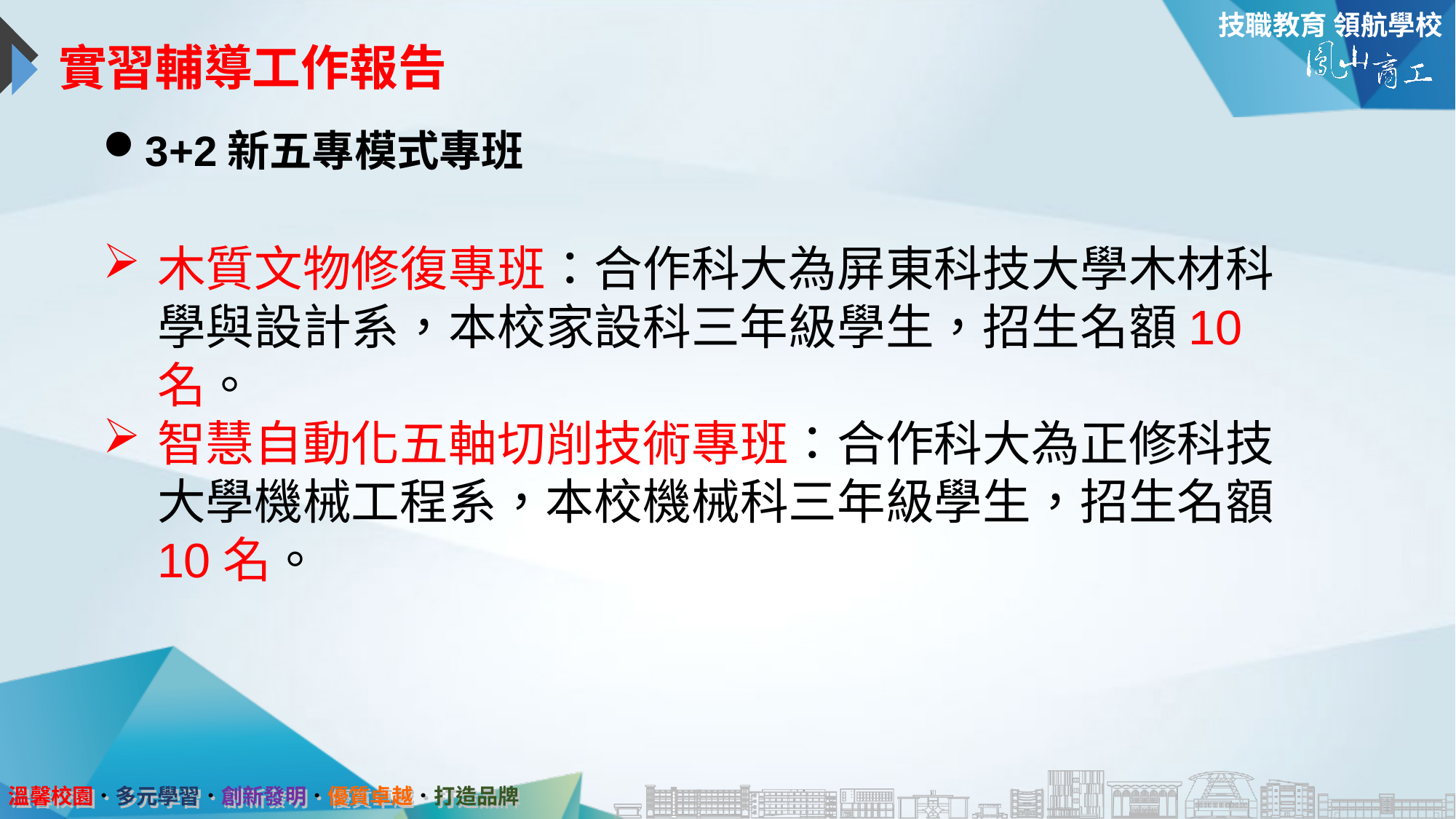

# 實習輔導工作報告
3+2新五專模式專班
木質文物修復專班：合作科大為屏東科技大學木材科學與設計系，本校家設科三年級學生，招生名額10名。
智慧自動化五軸切削技術專班：合作科大為正修科技大學機械工程系，本校機械科三年級學生，招生名額10名。